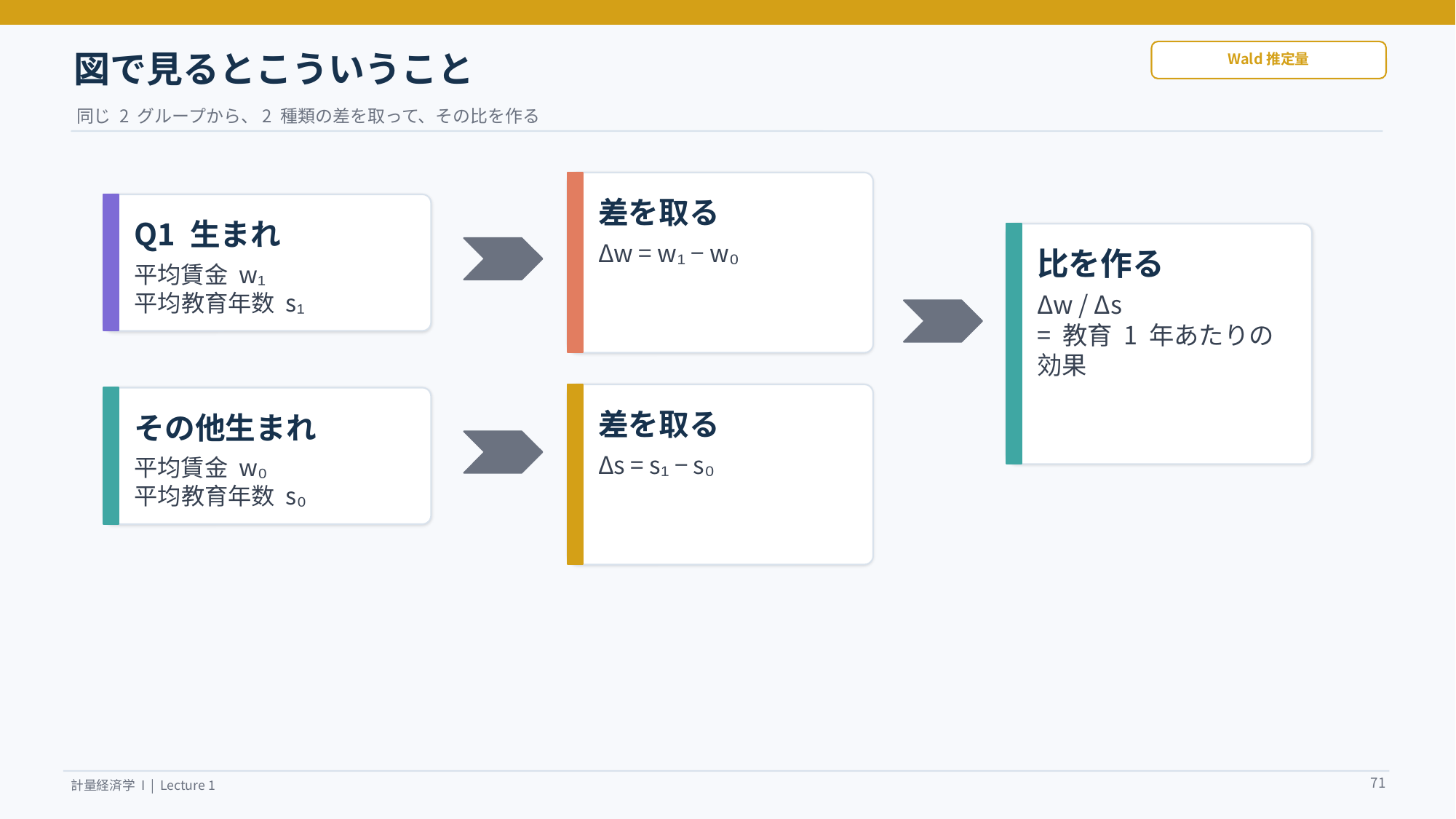

図で見るとこういうこと

Wald推定量
同じ 2 グループから、2 種類の差を取って、その比を作る

差を取る
Q1 生まれ

Δw = w₁ − w₀
比を作る
平均賃金 w₁
平均教育年数 s₁
Δw / Δs
= 教育 1 年あたりの効果

差を取る
その他生まれ

Δs = s₁ − s₀
平均賃金 w₀
平均教育年数 s₀

71
計量経済学 I  |  Lecture 1